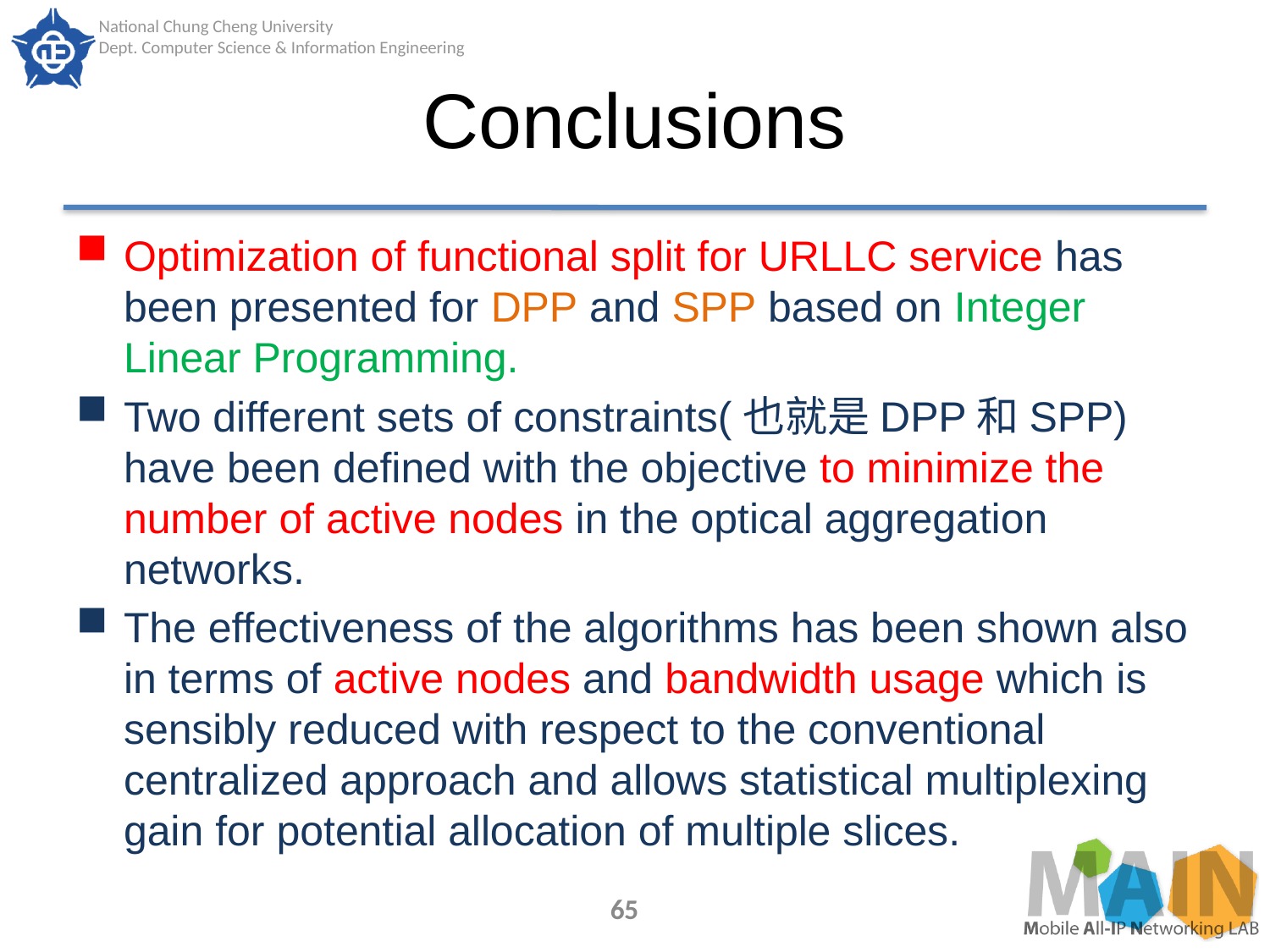

# Conclusions
Optimization of functional split for URLLC service has been presented for DPP and SPP based on Integer Linear Programming.
Two different sets of constraints(也就是DPP和SPP) have been defined with the objective to minimize the number of active nodes in the optical aggregation networks.
The effectiveness of the algorithms has been shown also in terms of active nodes and bandwidth usage which is sensibly reduced with respect to the conventional centralized approach and allows statistical multiplexing gain for potential allocation of multiple slices.
65